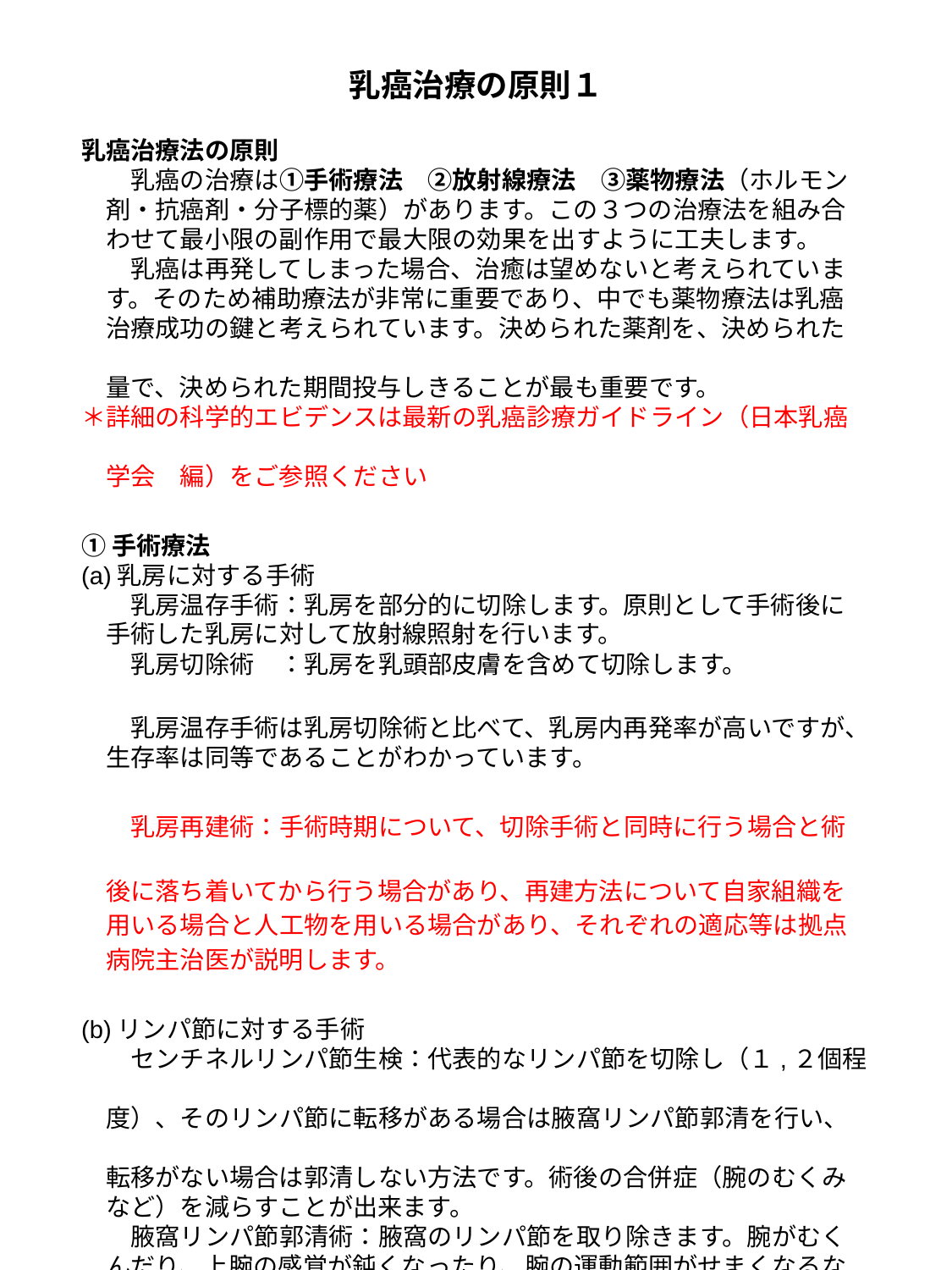

# 乳癌治療の原則１
乳癌治療法の原則
　　乳癌の治療は①手術療法　②放射線療法　③薬物療法（ホルモン
　剤・抗癌剤・分子標的薬）があります。この３つの治療法を組み合
　わせて最小限の副作用で最大限の効果を出すように工夫します。
　　乳癌は再発してしまった場合、治癒は望めないと考えられていま
　す。そのため補助療法が非常に重要であり、中でも薬物療法は乳癌
　治療成功の鍵と考えられています。決められた薬剤を、決められた
　量で、決められた期間投与しきることが最も重要です。
＊詳細の科学的エビデンスは最新の乳癌診療ガイドライン（日本乳癌
　学会　編）をご参照ください

①手術療法
(a)乳房に対する手術
　　乳房温存手術：乳房を部分的に切除します。原則として手術後に
　手術した乳房に対して放射線照射を行います。
　　乳房切除術　：乳房を乳頭部皮膚を含めて切除します。

　　乳房温存手術は乳房切除術と比べて、乳房内再発率が高いですが、
　生存率は同等であることがわかっています。

　　乳房再建術：手術時期について、切除手術と同時に行う場合と術
　後に落ち着いてから行う場合があり、再建方法について自家組織を
　用いる場合と人工物を用いる場合があり、それぞれの適応等は拠点
　病院主治医が説明します。

(b)リンパ節に対する手術
　　センチネルリンパ節生検：代表的なリンパ節を切除し（１,２個程
　度）、そのリンパ節に転移がある場合は腋窩リンパ節郭清を行い、
　転移がない場合は郭清しない方法です。術後の合併症（腕のむくみ
　など）を減らすことが出来ます。
　　腋窩リンパ節郭清術：腋窩のリンパ節を取り除きます。腕がむく
　んだり、上腕の感覚が鈍くなったり、腕の運動範囲がせまくなるな
　どの合併症が起こることがあります。